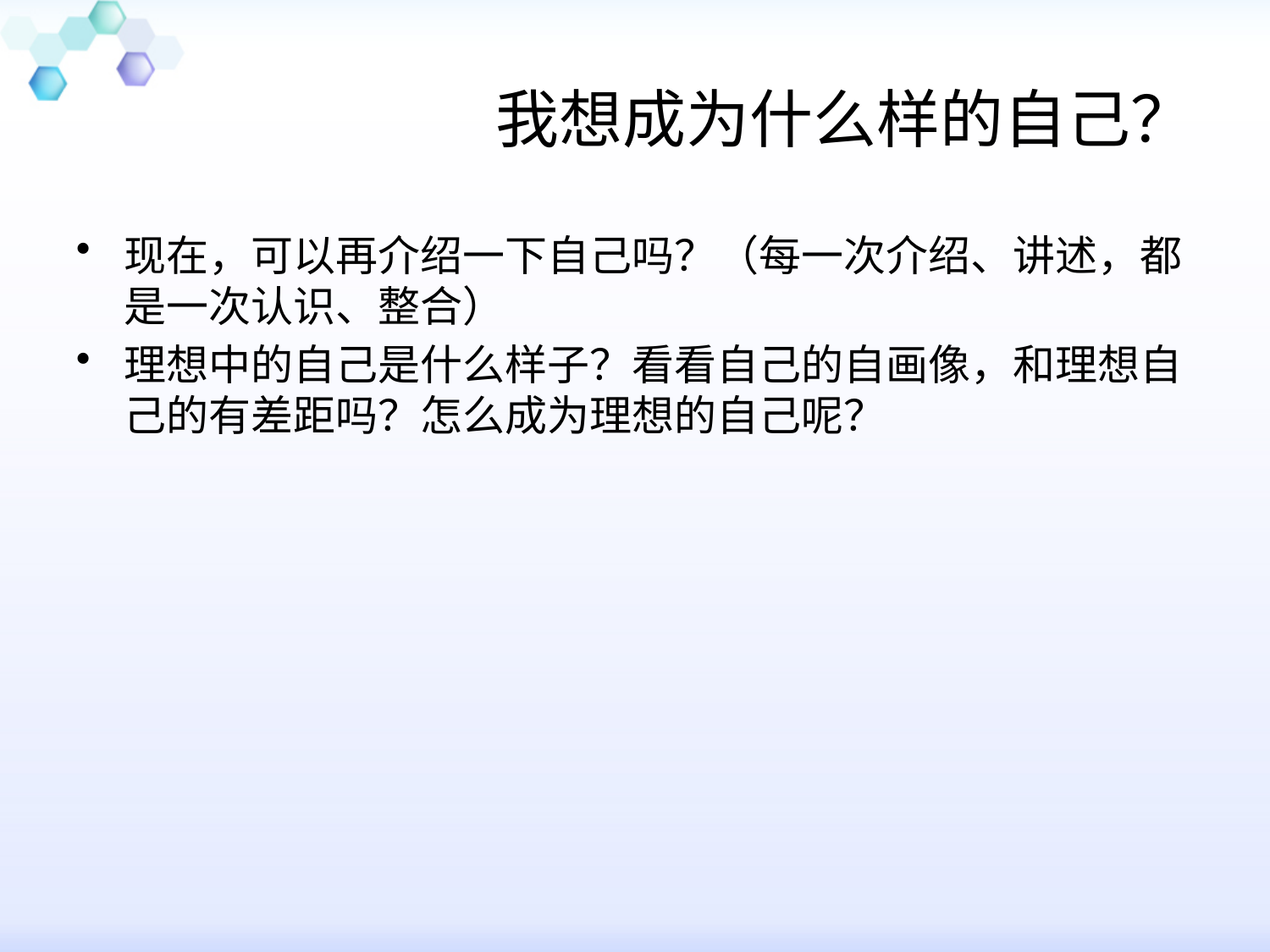

# 我想成为什么样的自己？
现在，可以再介绍一下自己吗？（每一次介绍、讲述，都是一次认识、整合）
理想中的自己是什么样子？看看自己的自画像，和理想自己的有差距吗？怎么成为理想的自己呢？